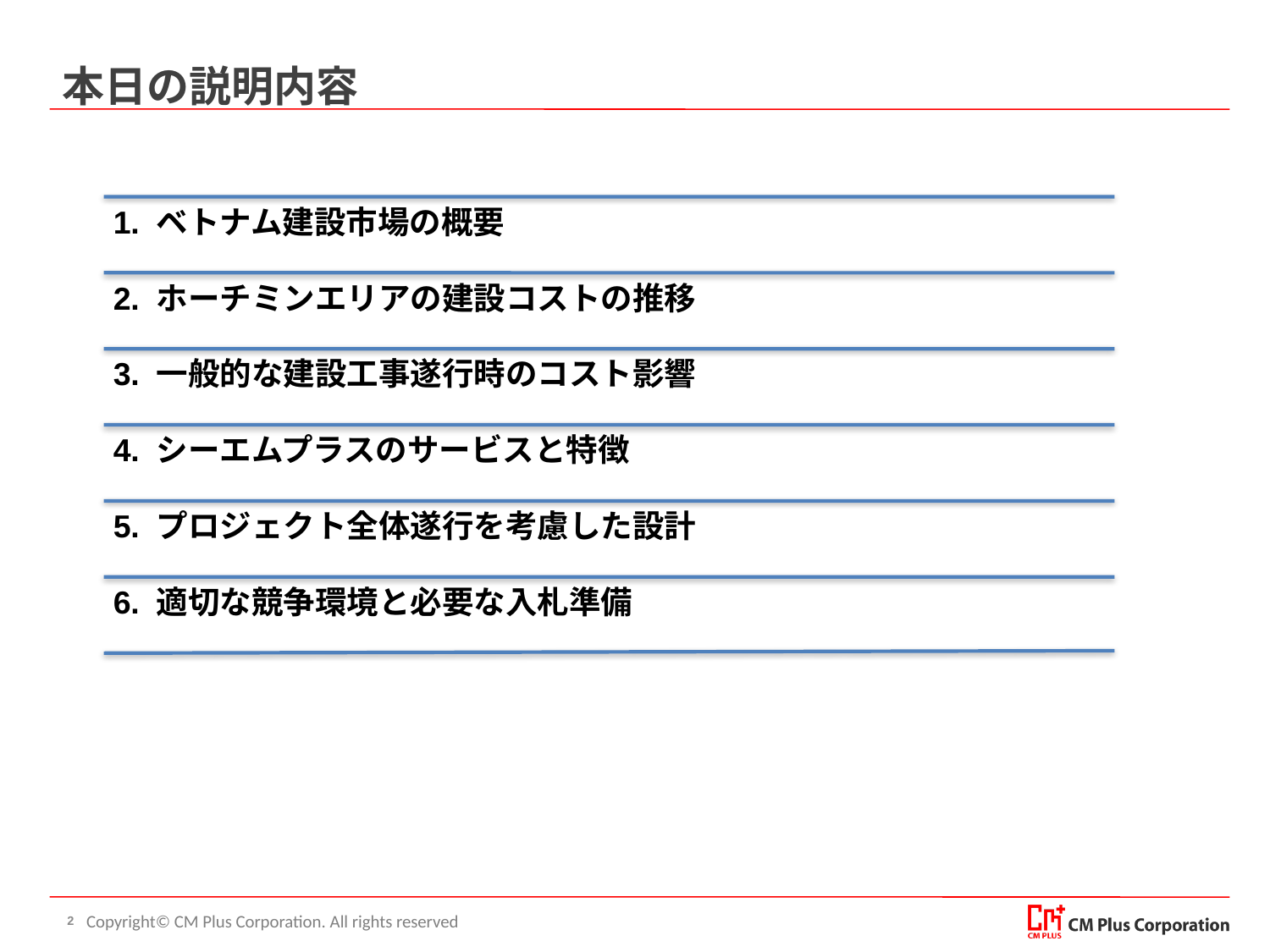

# 本日の説明内容
1. ベトナム建設市場の概要
2. ホーチミンエリアの建設コストの推移
3. 一般的な建設工事遂行時のコスト影響
4. シーエムプラスのサービスと特徴
5. プロジェクト全体遂行を考慮した設計
6. 適切な競争環境と必要な入札準備

2